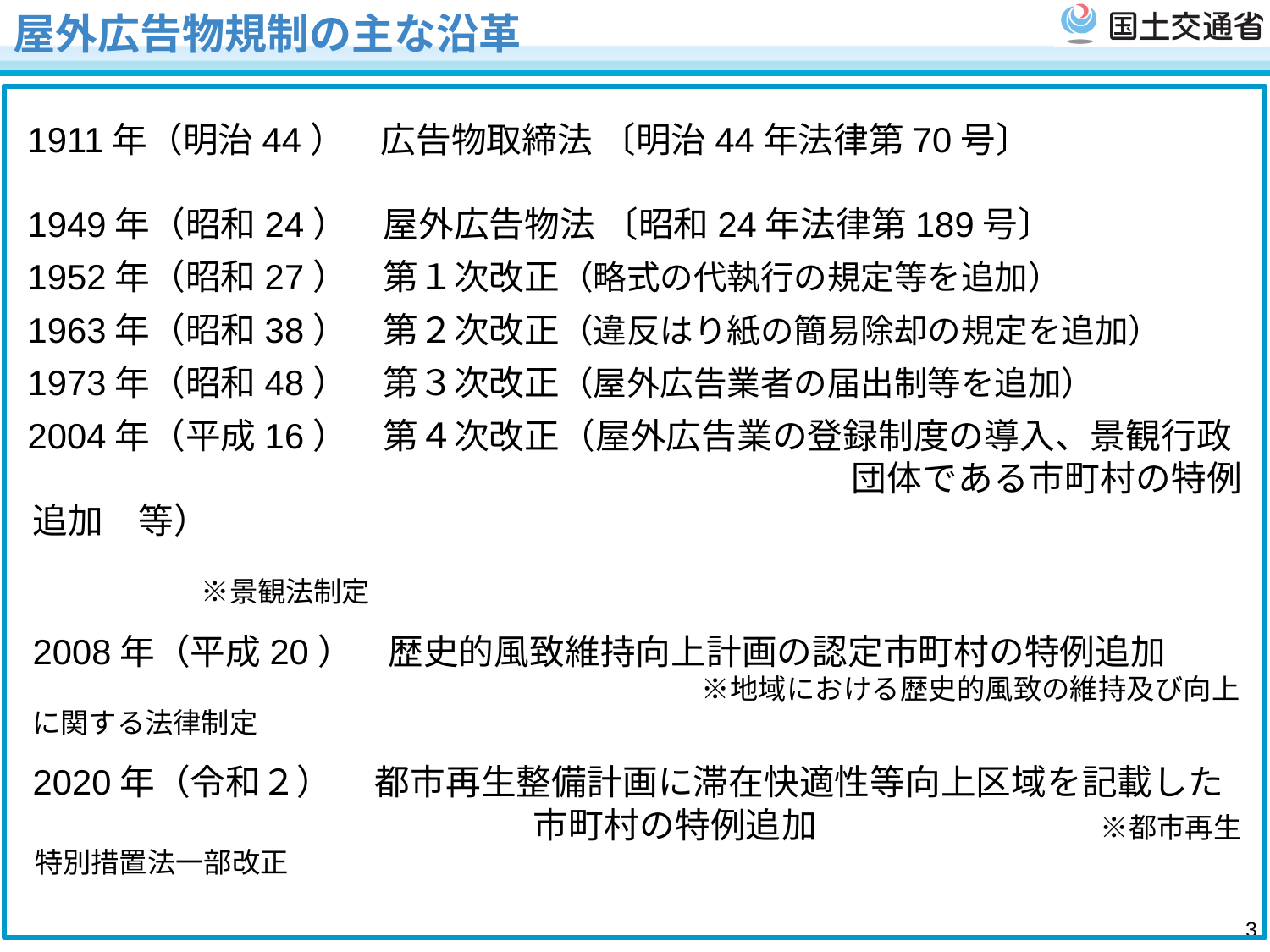

# 屋外広告物規制の主な沿革

1911年（明治44）　広告物取締法 〔明治44年法律第70号〕

1949年（昭和24）　屋外広告物法 〔昭和24年法律第189号〕
1952年（昭和27）　第１次改正（略式の代執行の規定等を追加）
1963年（昭和38）　第２次改正（違反はり紙の簡易除却の規定を追加）
1973年（昭和48）　第３次改正（屋外広告業者の届出制等を追加）
2004年（平成16）　第４次改正（屋外広告業の登録制度の導入、景観行政
　　　　　　　　　　　　　　　　　　　　　　　団体である市町村の特例追加　等）
　　　　　　　　　　　　　　　　　　　　　　　　  　　　                     　　　　　　　　　　 　　　　　　※景観法制定

2008年（平成20）　歴史的風致維持向上計画の認定市町村の特例追加
　　　　　　　　　　　　　　　　　　　　           　※地域における歴史的風致の維持及び向上に関する法律制定

2020年（令和２）　 都市再生整備計画に滞在快適性等向上区域を記載した
　　　　　　　　　　　　　　市町村の特例追加　 　　　　　　　  　※都市再生特別措置法一部改正
3